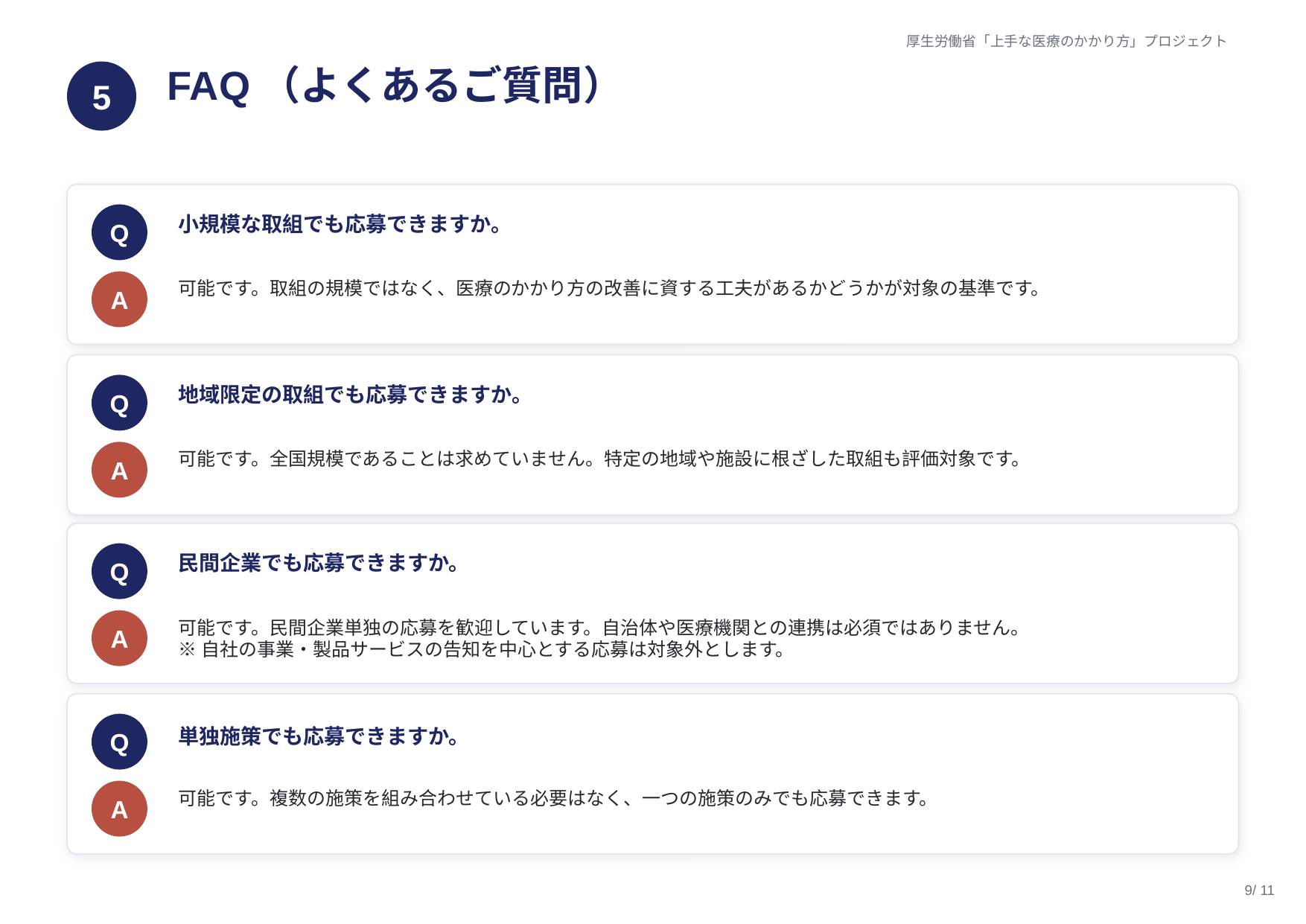

厚生労働省「上手な医療のかかり方」プロジェクト
FAQ（よくあるご質問）

5

Q
小規模な取組でも応募できますか。

A
可能です。取組の規模ではなく、医療のかかり方の改善に資する工夫があるかどうかが対象の基準です。

Q
地域限定の取組でも応募できますか。

A
可能です。全国規模であることは求めていません。特定の地域や施設に根ざした取組も評価対象です。

Q
民間企業でも応募できますか。

A
可能です。民間企業単独の応募を歓迎しています。自治体や医療機関との連携は必須ではありません。
※自社の事業・製品サービスの告知を中心とする応募は対象外とします。

Q
単独施策でも応募できますか。

A
可能です。複数の施策を組み合わせている必要はなく、一つの施策のみでも応募できます。
9/ 11